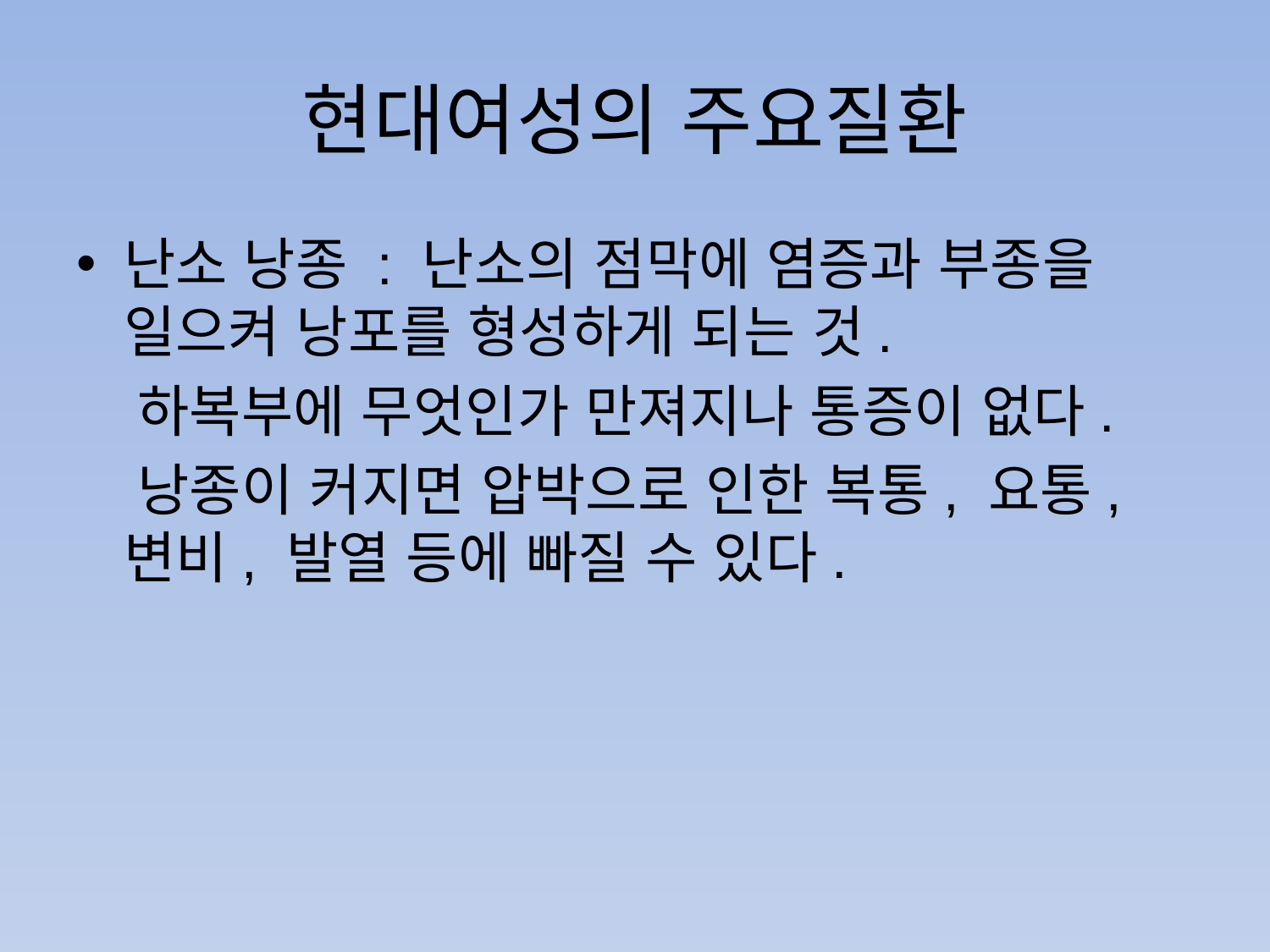

# 현대여성의 주요질환
난소 낭종 : 난소의 점막에 염증과 부종을   일으켜 낭포를 형성하게 되는 것.
   하복부에 무엇인가 만져지나 통증이 없다.
   낭종이 커지면 압박으로 인한 복통, 요통, 변비, 발열 등에 빠질 수 있다.